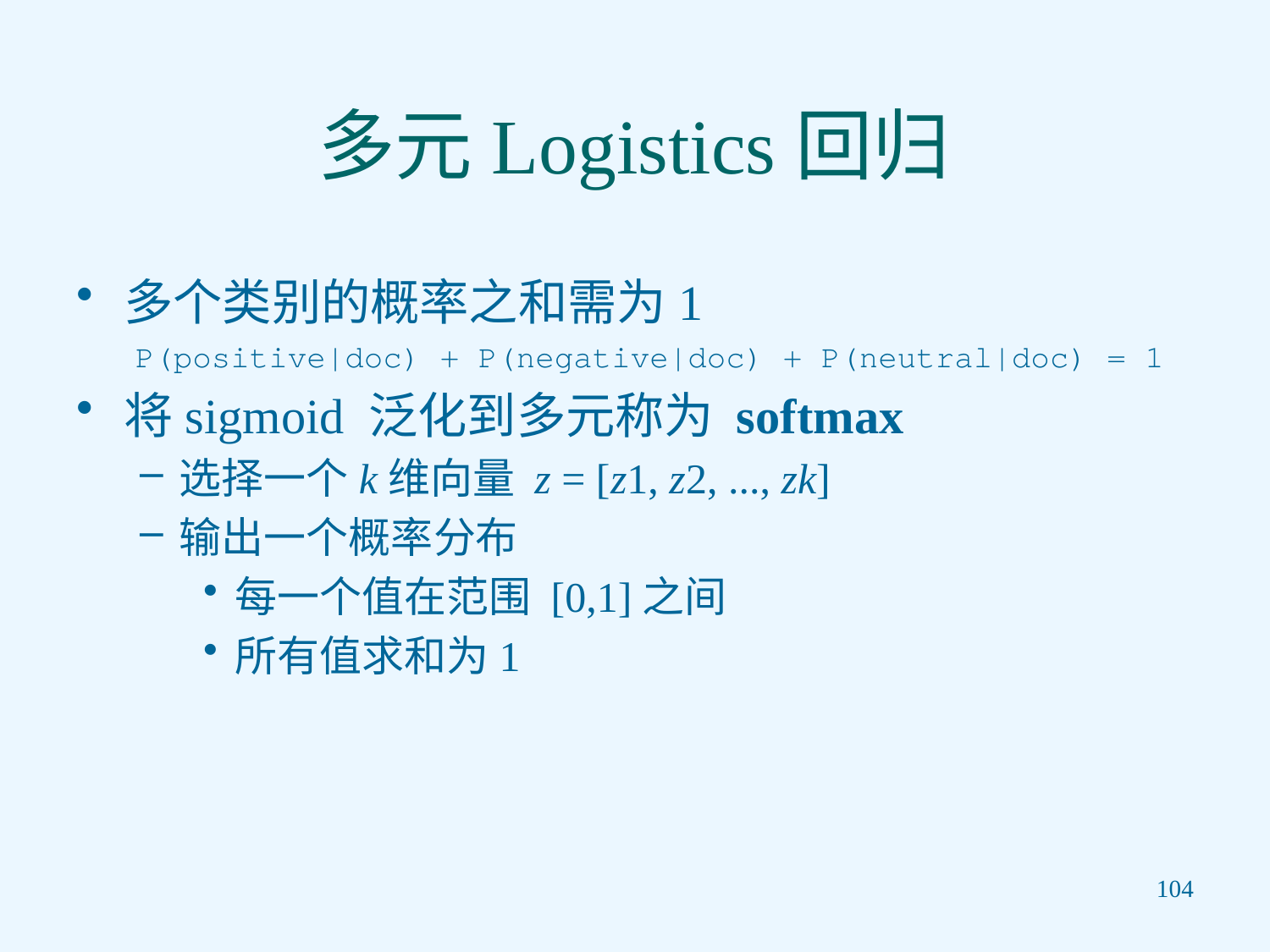

# 多元Logistics回归
多个类别的概率之和需为1
  P(positive|doc) + P(negative|doc) + P(neutral|doc) = 1
将sigmoid 泛化到多元称为 softmax
选择一个k维向量 z = [z1, z2, ..., zk]
输出一个概率分布
每一个值在范围 [0,1]之间
所有值求和为1
104